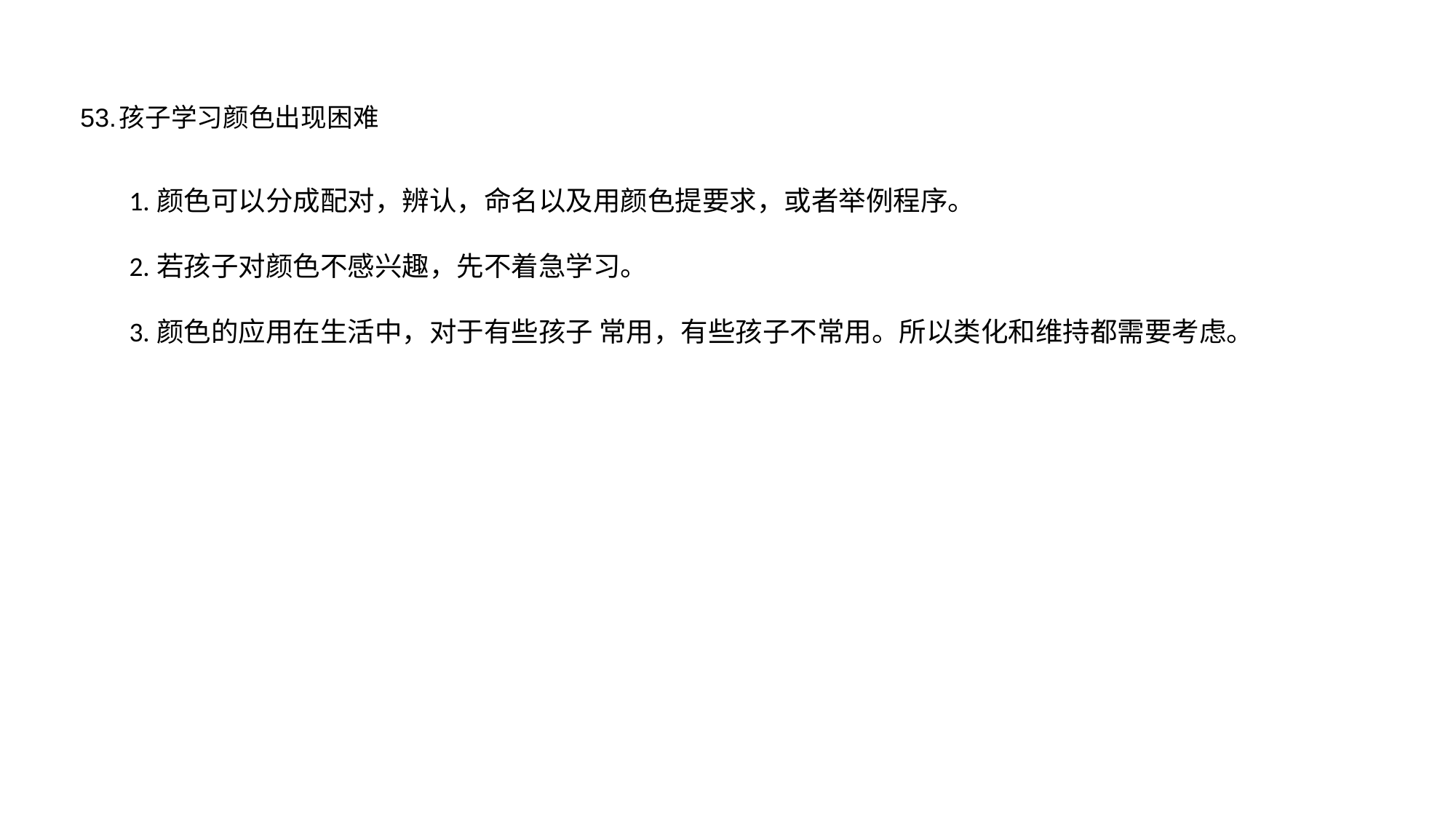

# 53.孩子学习颜色出现困难
1.颜色可以分成配对，辨认，命名以及用颜色提要求，或者举例程序。

2.若孩子对颜色不感兴趣，先不着急学习。

3.颜色的应用在生活中，对于有些孩子 常用，有些孩子不常用。所以类化和维持都需要考虑。